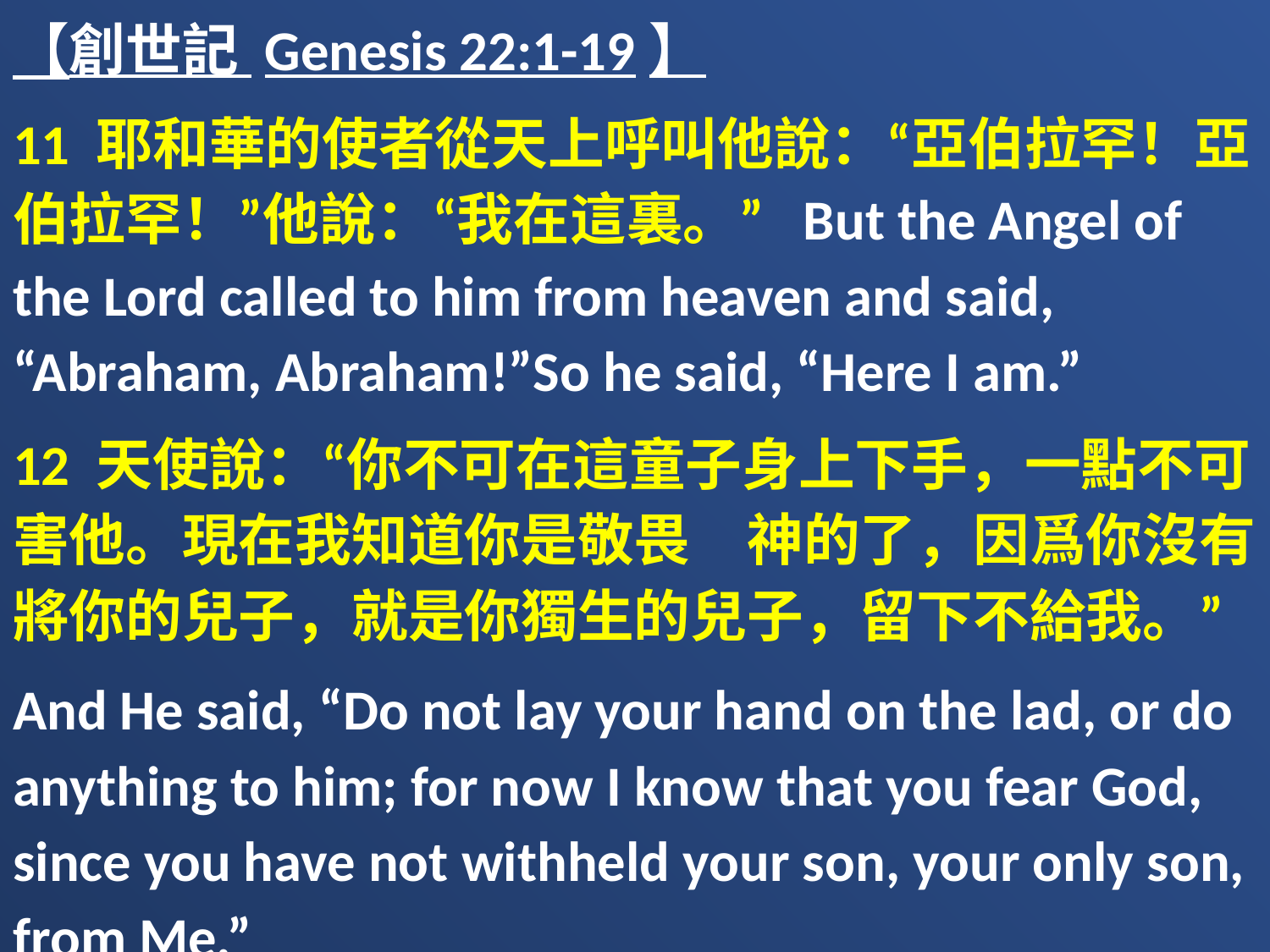

【創世記 Genesis 22:1-19】
11 耶和華的使者從天上呼叫他說：“亞伯拉罕！亞伯拉罕！”他說：“我在這裏。”  But the Angel of the Lord called to him from heaven and said, “Abraham, Abraham!”So he said, “Here I am.”
12 天使說：“你不可在這童子身上下手，一點不可害他。現在我知道你是敬畏　神的了，因爲你沒有將你的兒子，就是你獨生的兒子，留下不給我。”
And He said, “Do not lay your hand on the lad, or do anything to him; for now I know that you fear God, since you have not withheld your son, your only son, from Me.”